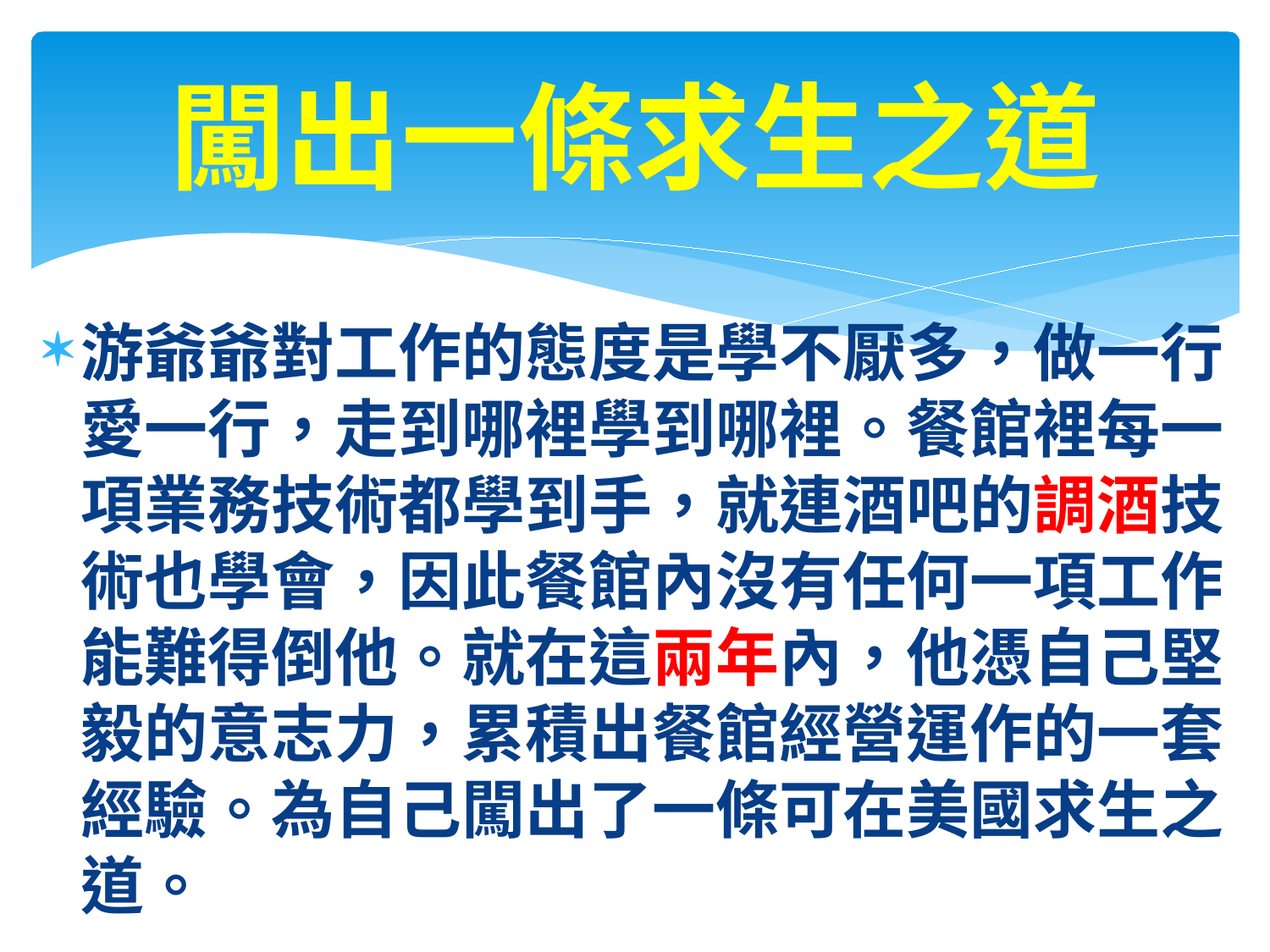

# 闖出一條求生之道
游爺爺對工作的態度是學不厭多，做一行愛一行，走到哪裡學到哪裡。餐館裡每一項業務技術都學到手，就連酒吧的調酒技術也學會，因此餐館內沒有任何一項工作能難得倒他。就在這兩年內，他憑自己堅毅的意志力，累積出餐館經營運作的一套經驗。為自己闖出了一條可在美國求生之道。